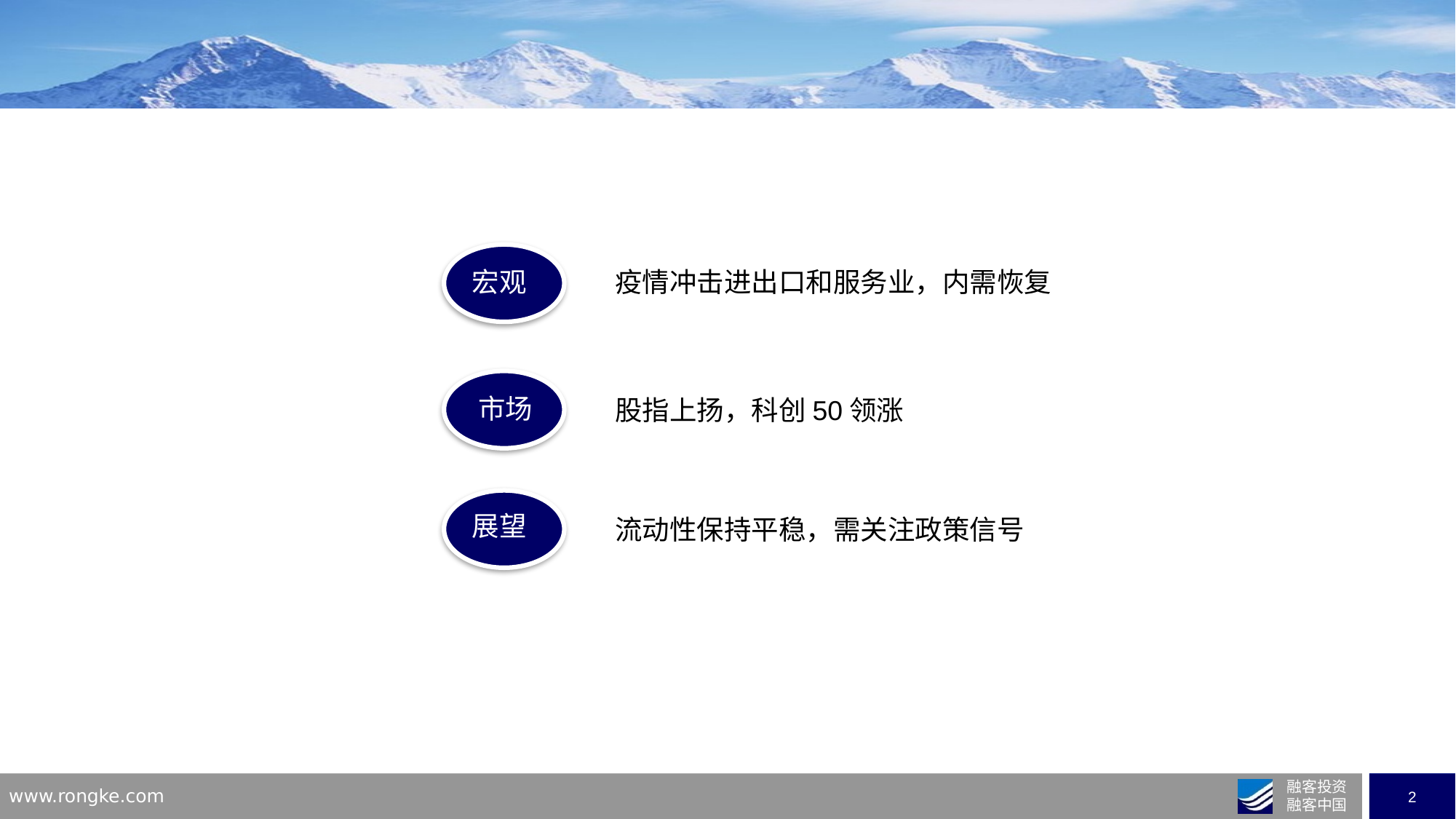

宏观
疫情冲击进出口和服务业，内需恢复

股指上扬，科创50领涨
市场

展望
流动性保持平稳，需关注政策信号